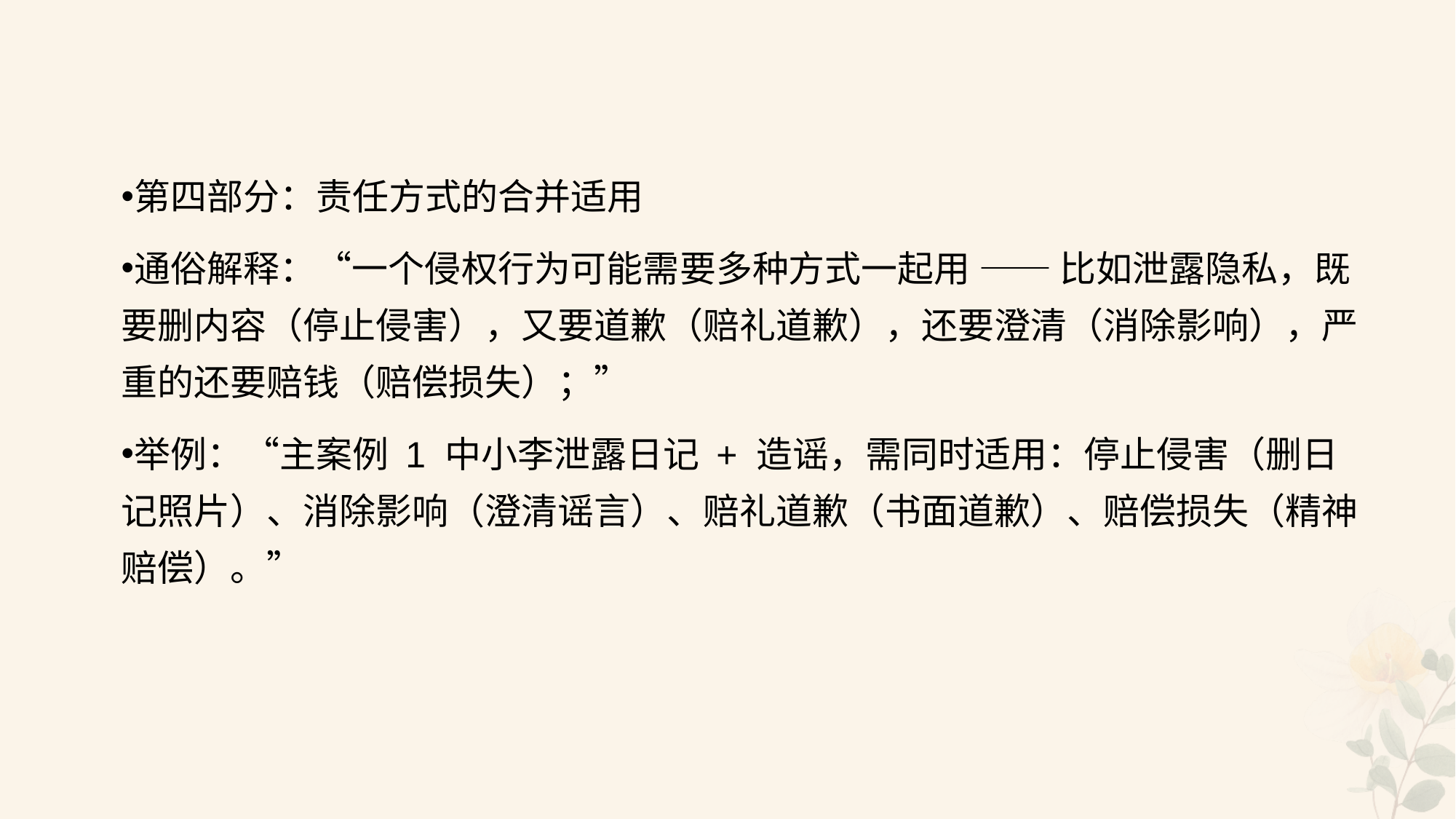

#
第四部分：责任方式的合并适用
通俗解释：“一个侵权行为可能需要多种方式一起用 —— 比如泄露隐私，既要删内容（停止侵害），又要道歉（赔礼道歉），还要澄清（消除影响），严重的还要赔钱（赔偿损失）；”
举例：“主案例 1 中小李泄露日记 + 造谣，需同时适用：停止侵害（删日记照片）、消除影响（澄清谣言）、赔礼道歉（书面道歉）、赔偿损失（精神赔偿）。”